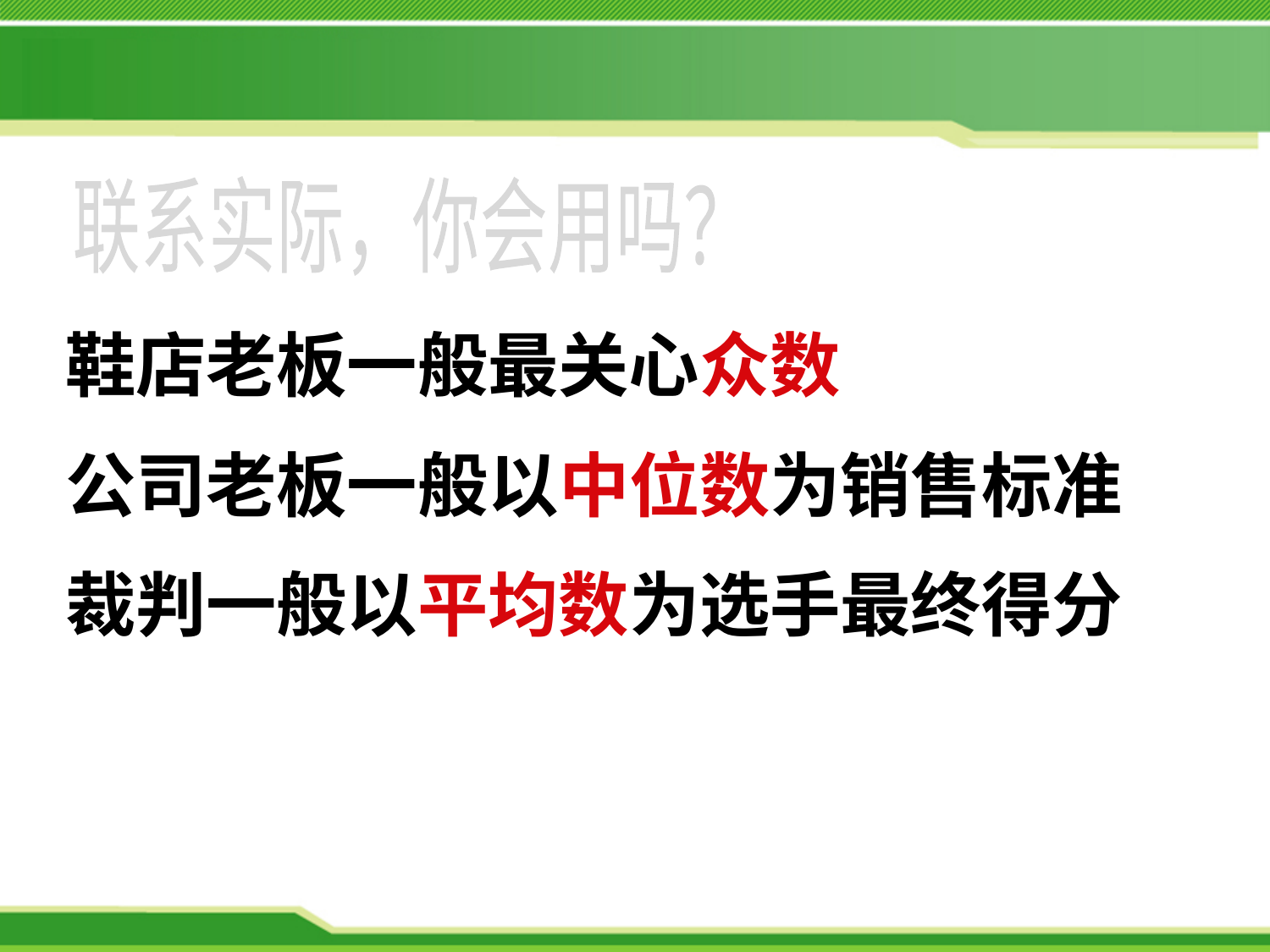

联系实际，你会用吗？
鞋店老板一般最关心众数
公司老板一般以中位数为销售标准
裁判一般以平均数为选手最终得分